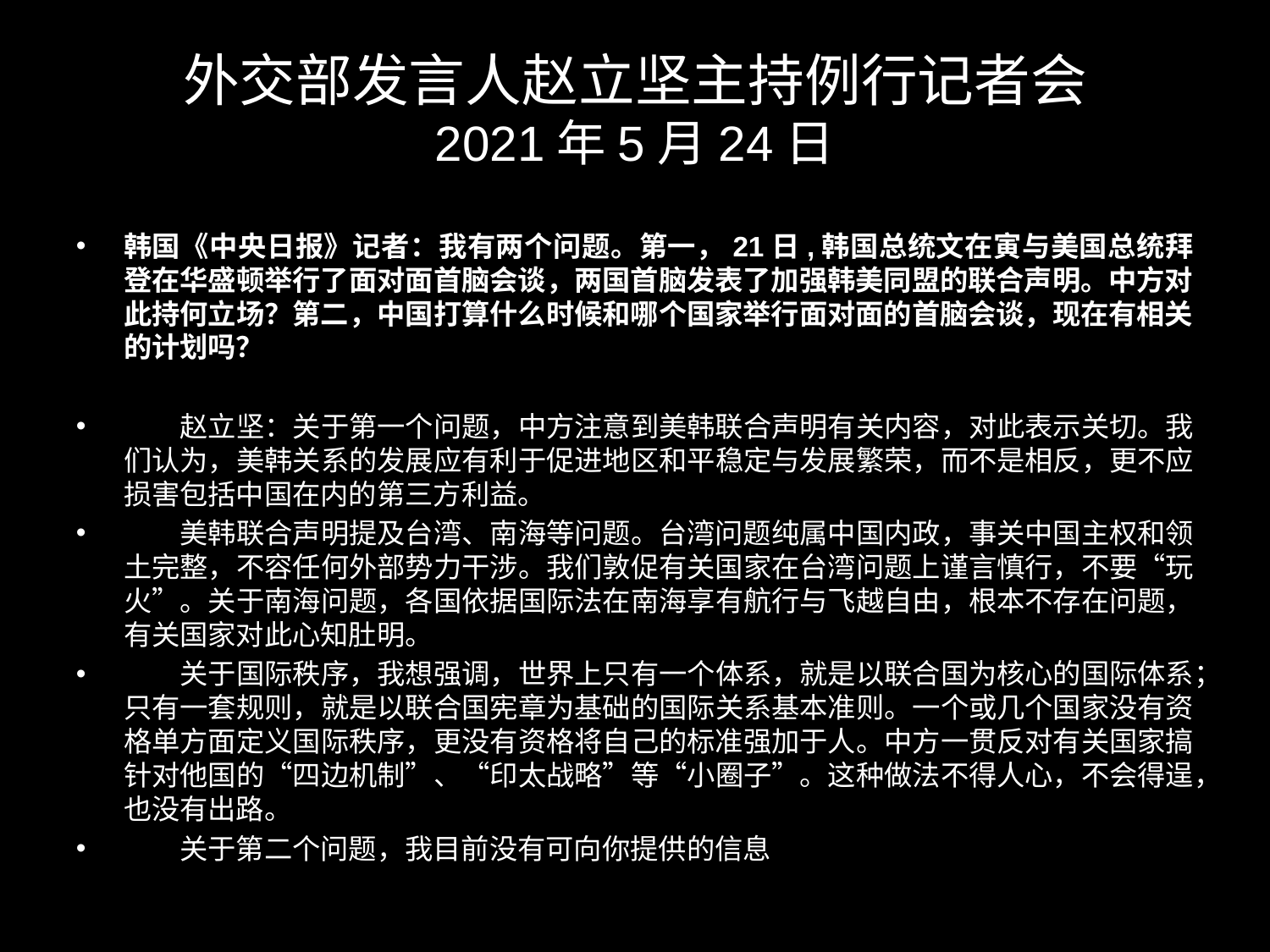

# 外交部发言人赵立坚主持例行记者会 2021年5月24日
韩国《中央日报》记者：我有两个问题。第一，21日,韩国总统文在寅与美国总统拜登在华盛顿举行了面对面首脑会谈，两国首脑发表了加强韩美同盟的联合声明。中方对此持何立场？第二，中国打算什么时候和哪个国家举行面对面的首脑会谈，现在有相关的计划吗？

　　赵立坚：关于第一个问题，中方注意到美韩联合声明有关内容，对此表示关切。我们认为，美韩关系的发展应有利于促进地区和平稳定与发展繁荣，而不是相反，更不应损害包括中国在内的第三方利益。
　　美韩联合声明提及台湾、南海等问题。台湾问题纯属中国内政，事关中国主权和领土完整，不容任何外部势力干涉。我们敦促有关国家在台湾问题上谨言慎行，不要“玩火”。关于南海问题，各国依据国际法在南海享有航行与飞越自由，根本不存在问题，有关国家对此心知肚明。
　　关于国际秩序，我想强调，世界上只有一个体系，就是以联合国为核心的国际体系；只有一套规则，就是以联合国宪章为基础的国际关系基本准则。一个或几个国家没有资格单方面定义国际秩序，更没有资格将自己的标准强加于人。中方一贯反对有关国家搞针对他国的“四边机制”、“印太战略”等“小圈子”。这种做法不得人心，不会得逞，也没有出路。
　　关于第二个问题，我目前没有可向你提供的信息